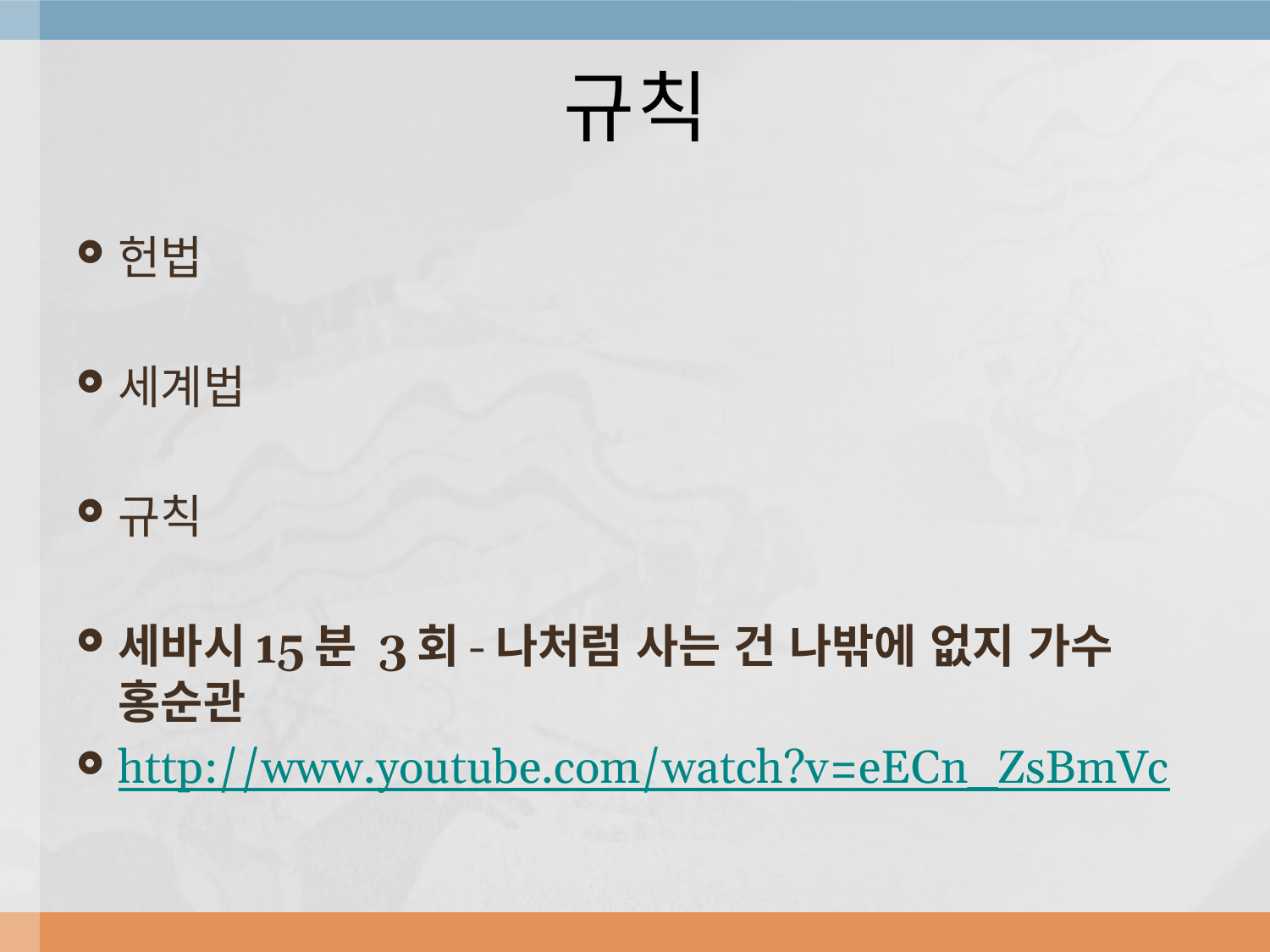

# 규칙
헌법

세계법

규칙

세바시15분 3회-나처럼 사는 건 나밖에 없지 가수 홍순관
http://www.youtube.com/watch?v=eECn_ZsBmVc